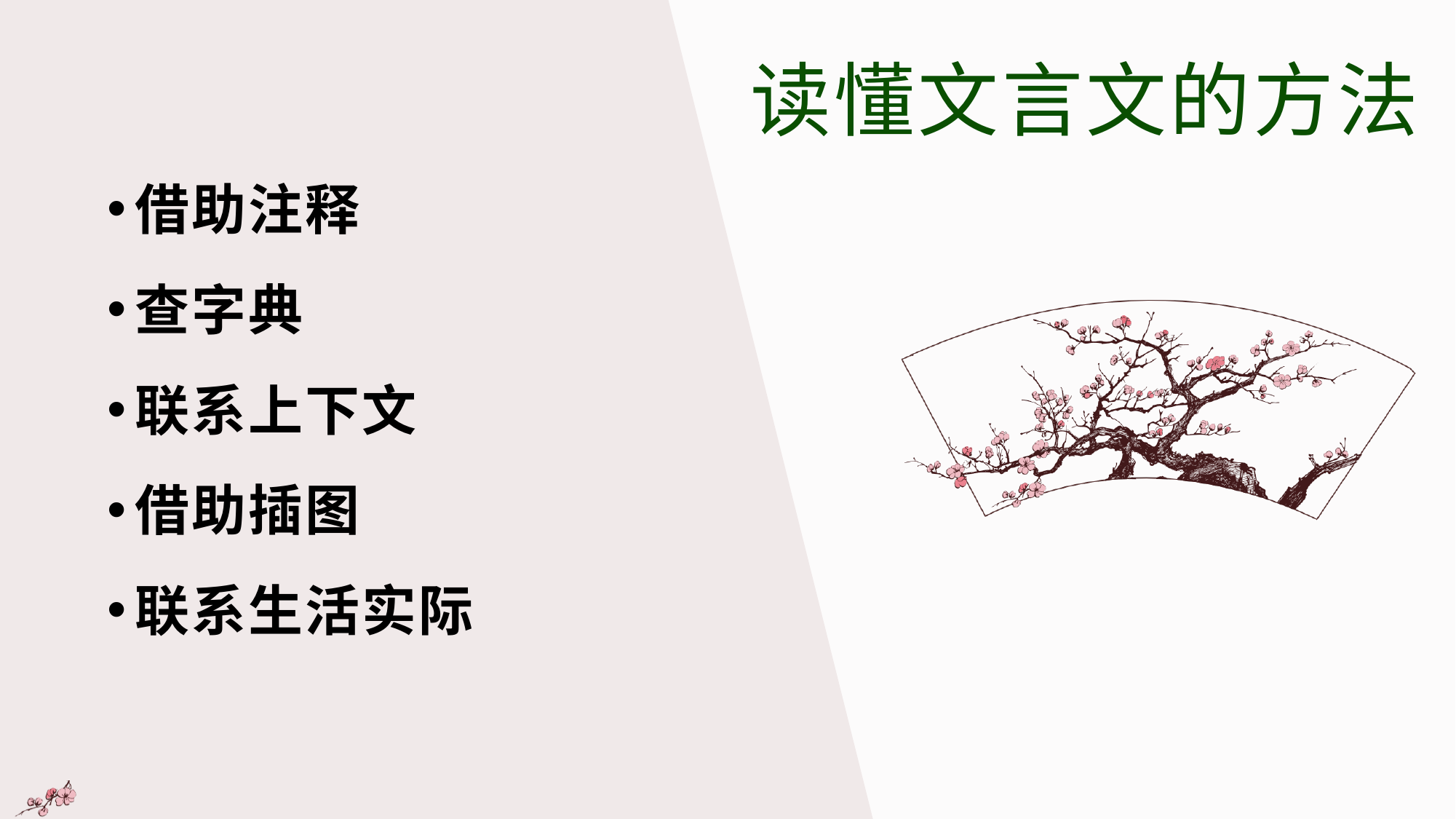

# 读懂文言文的方法
借助注释
查字典
联系上下文
借助插图
联系生活实际